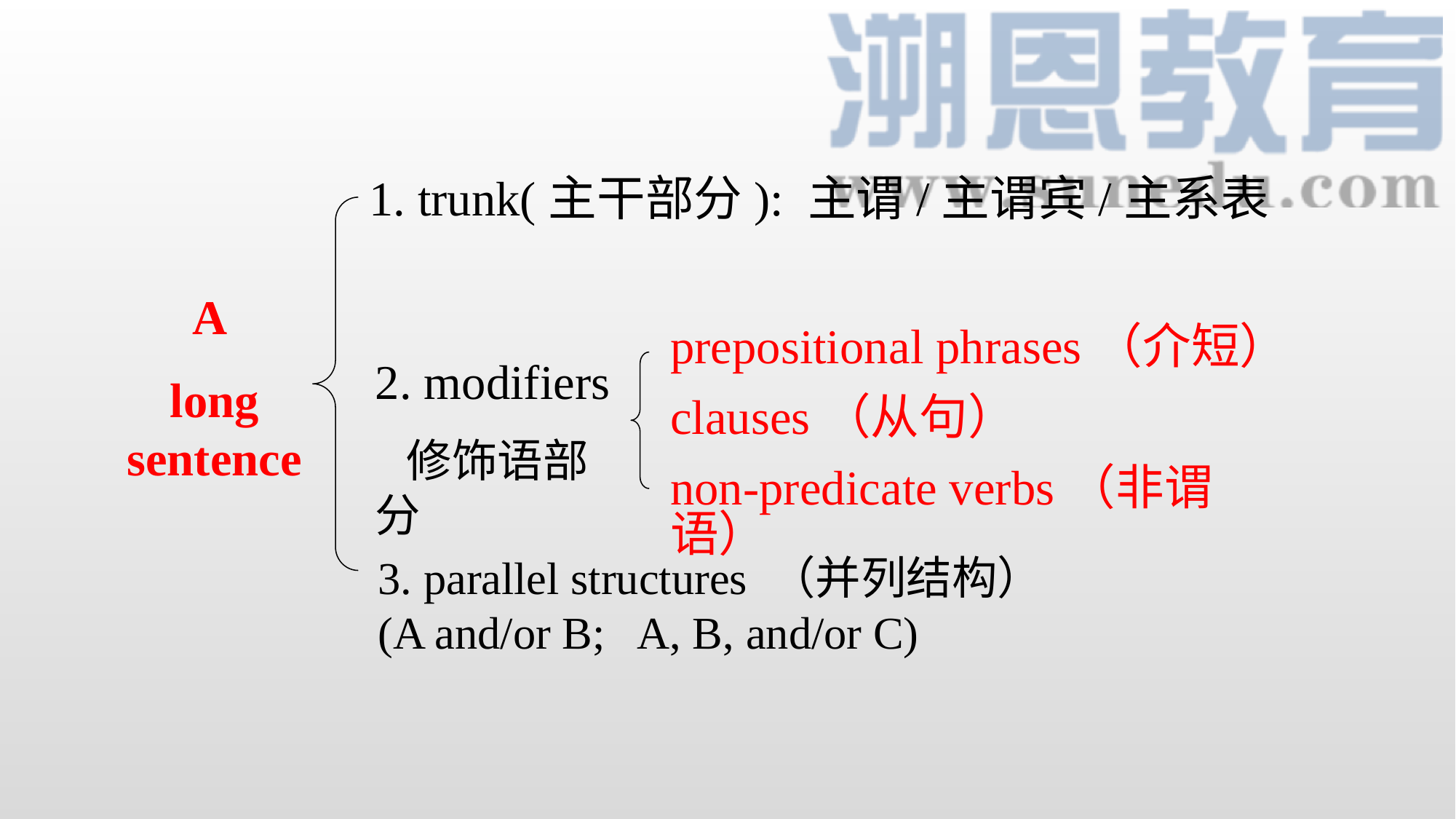

1. trunk(主干部分): 主谓/主谓宾/主系表

A
long sentence
prepositional phrases（介短）
clauses（从句）
non-predicate verbs（非谓语）
2. modifiers
  修饰语部分

3. parallel structures （并列结构）
(A and/or B;   A, B, and/or C)